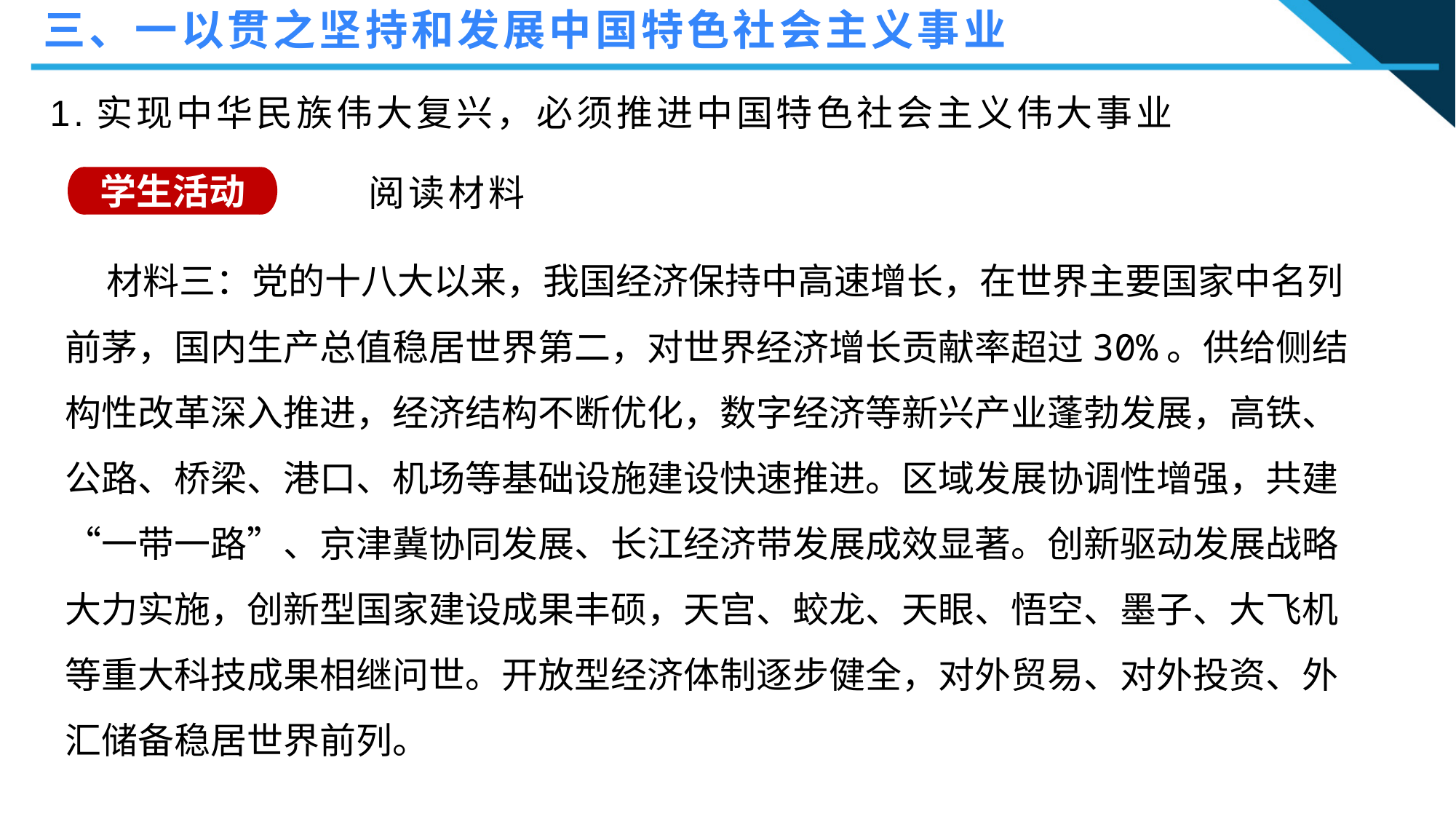

三、一以贯之坚持和发展中国特色社会主义事业
1.实现中华民族伟大复兴，必须推进中国特色社会主义伟大事业
学生活动

    阅读材料
    材料三：党的十八大以来，我国经济保持中高速增长，在世界主要国家中名列前茅，国内生产总值稳居世界第二，对世界经济增长贡献率超过30%。供给侧结构性改革深入推进，经济结构不断优化，数字经济等新兴产业蓬勃发展，高铁、公路、桥梁、港口、机场等基础设施建设快速推进。区域发展协调性增强，共建“一带一路”、京津冀协同发展、长江经济带发展成效显著。创新驱动发展战略大力实施，创新型国家建设成果丰硕，天宫、蛟龙、天眼、悟空、墨子、大飞机等重大科技成果相继问世。开放型经济体制逐步健全，对外贸易、对外投资、外汇储备稳居世界前列。